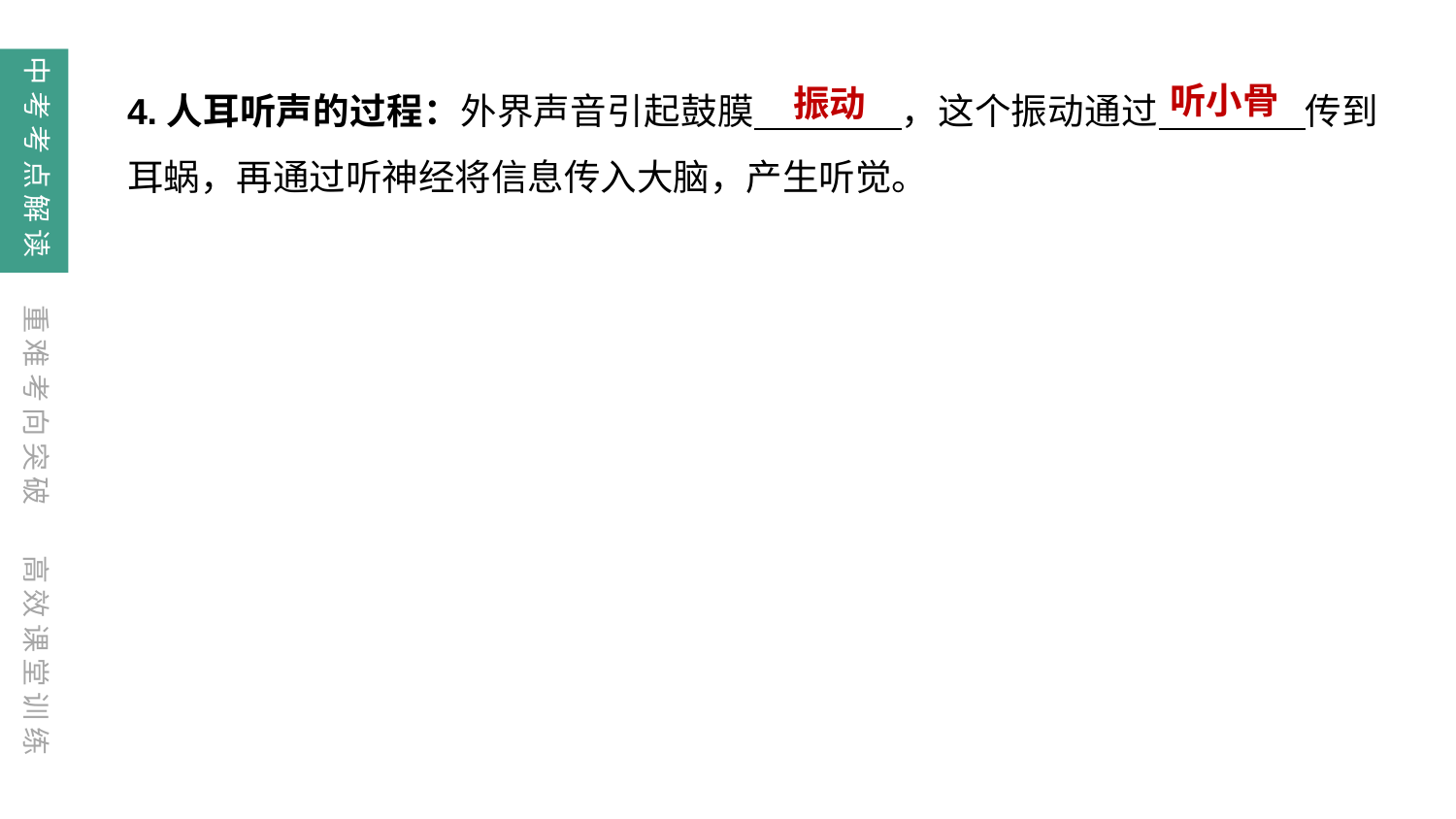

中考考点解读

听小骨
振动
4.人耳听声的过程：外界声音引起鼓膜　　　　，这个振动通过　　　　传到耳蜗，再通过听神经将信息传入大脑，产生听觉。
重难考向突破
高效课堂训练